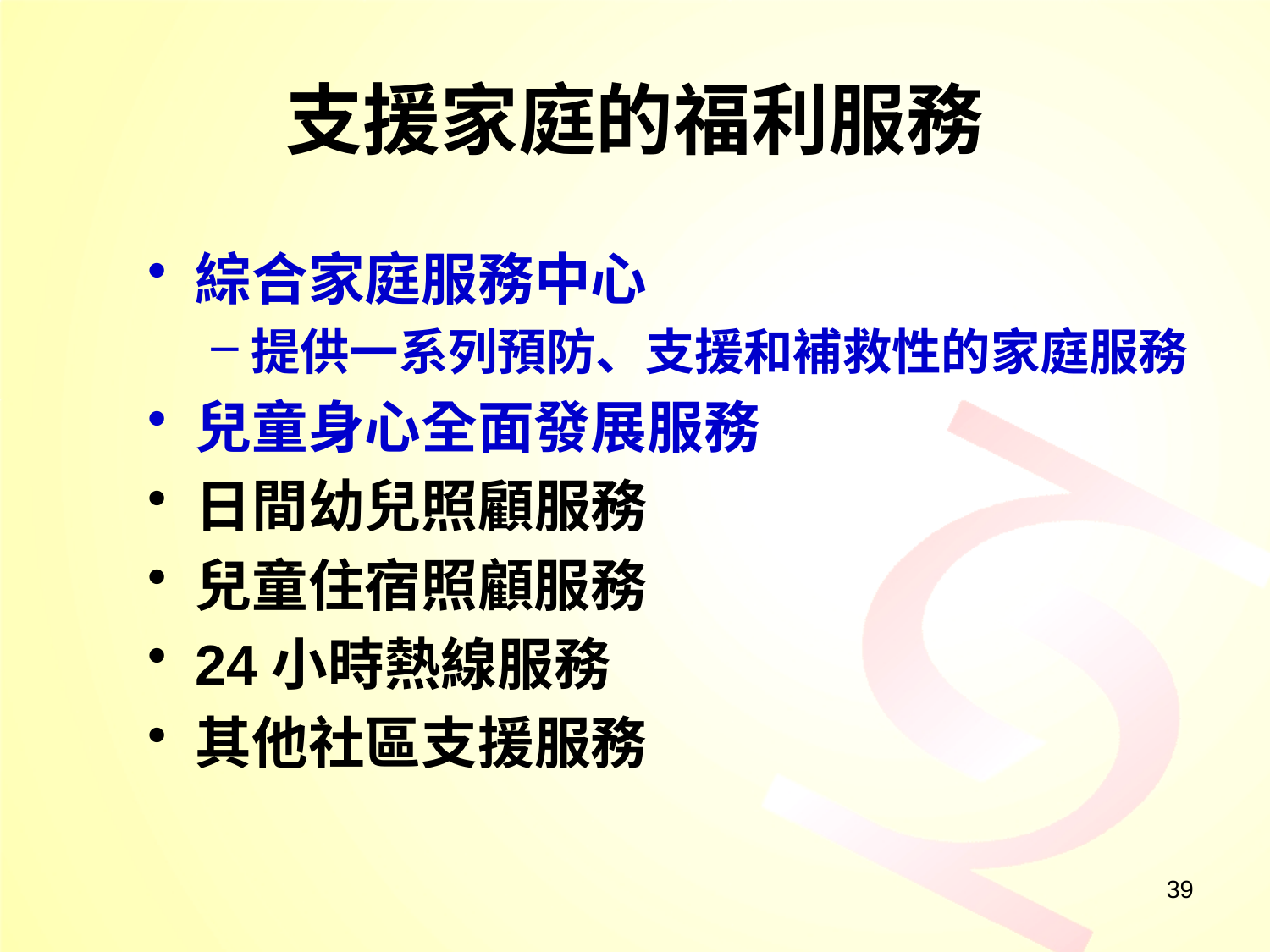

# 支援家庭的福利服務
綜合家庭服務中心
提供一系列預防、支援和補救性的家庭服務
兒童身心全面發展服務
日間幼兒照顧服務
兒童住宿照顧服務
24小時熱線服務
其他社區支援服務
39